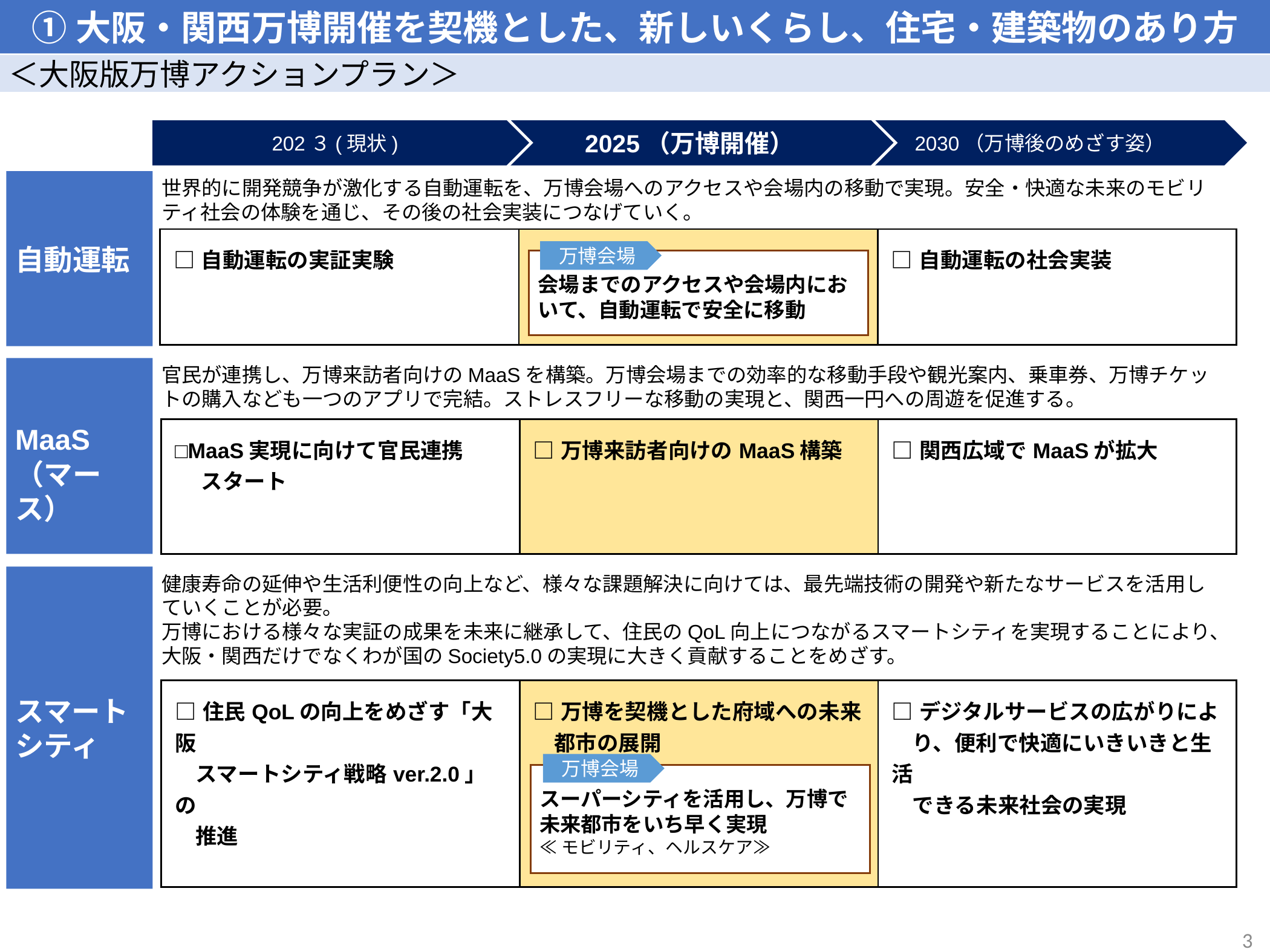

①大阪・関西万博開催を契機とした、新しいくらし、住宅・建築物のあり方
＜大阪版万博アクションプラン＞
202３(現状)
2030（万博後のめざす姿）
2025（万博開催）
自動運転
世界的に開発競争が激化する自動運転を、万博会場へのアクセスや会場内の移動で実現。安全・快適な未来のモビリティ社会の体験を通じ、その後の社会実装につなげていく。
| □自動運転の実証実験 |  | □自動運転の社会実装 |
| --- | --- | --- |
万博会場
会場までのアクセスや会場内において、自動運転で安全に移動

　MaaS（マース）
官民が連携し、万博来訪者向けのMaaSを構築。万博会場までの効率的な移動手段や観光案内、乗車券、万博チケットの購入なども一つのアプリで完結。ストレスフリーな移動の実現と、関西一円への周遊を促進する。
| □MaaS実現に向けて官民連携 　 スタート | □万博来訪者向けのMaaS構築 | □関西広域でMaaSが拡大 |
| --- | --- | --- |
スマートシティ
健康寿命の延伸や生活利便性の向上など、様々な課題解決に向けては、最先端技術の開発や新たなサービスを活用していくことが必要。
万博における様々な実証の成果を未来に継承して、住民のQoL向上につながるスマートシティを実現することにより、大阪・関西だけでなくわが国のSociety5.0の実現に大きく貢献することをめざす。
| □住民QoLの向上をめざす「大阪 スマートシティ戦略ver.2.0」の 推進 | □万博を契機とした府域への未来 都市の展開 | □デジタルサービスの広がりによ り、便利で快適にいきいきと生活 できる未来社会の実現 |
| --- | --- | --- |
万博会場
スーパーシティを活用し、万博で未来都市をいち早く実現
≪モビリティ、ヘルスケア≫
3